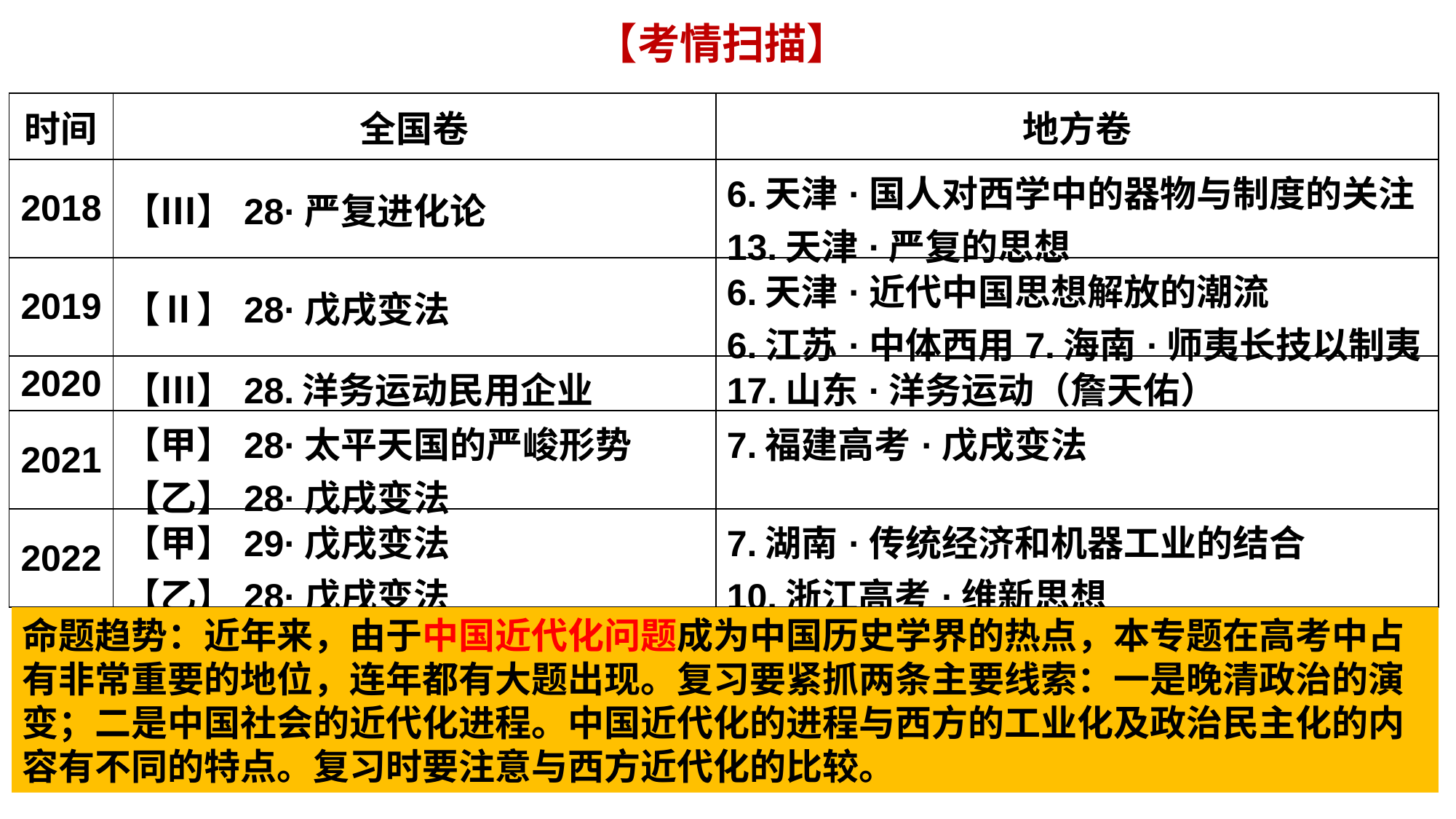

【考情扫描】
| 时间 | 全国卷 | 地方卷 |
| --- | --- | --- |
| 2018 | 【Ⅲ】28·严复进化论 | 6.天津·国人对西学中的器物与制度的关注 13.天津·严复的思想 |
| 2019 | 【Ⅱ】28·戊戌变法 | 6.天津·近代中国思想解放的潮流 6.江苏·中体西用7.海南·师夷长技以制夷 |
| 2020 | 【Ⅲ】28.洋务运动民用企业 | 17.山东·洋务运动（詹天佑） |
| 2021 | 【甲】28·太平天国的严峻形势 【乙】28·戊戌变法 | 7.福建高考·戊戌变法 |
| 2022 | 【甲】29·戊戌变法 【乙】28·戊戌变法 | 7.湖南·传统经济和机器工业的结合 10.浙江高考·维新思想 |
命题趋势：近年来，由于中国近代化问题成为中国历史学界的热点，本专题在高考中占有非常重要的地位，连年都有大题出现。复习要紧抓两条主要线索：一是晚清政治的演变；二是中国社会的近代化进程。中国近代化的进程与西方的工业化及政治民主化的内容有不同的特点。复习时要注意与西方近代化的比较。